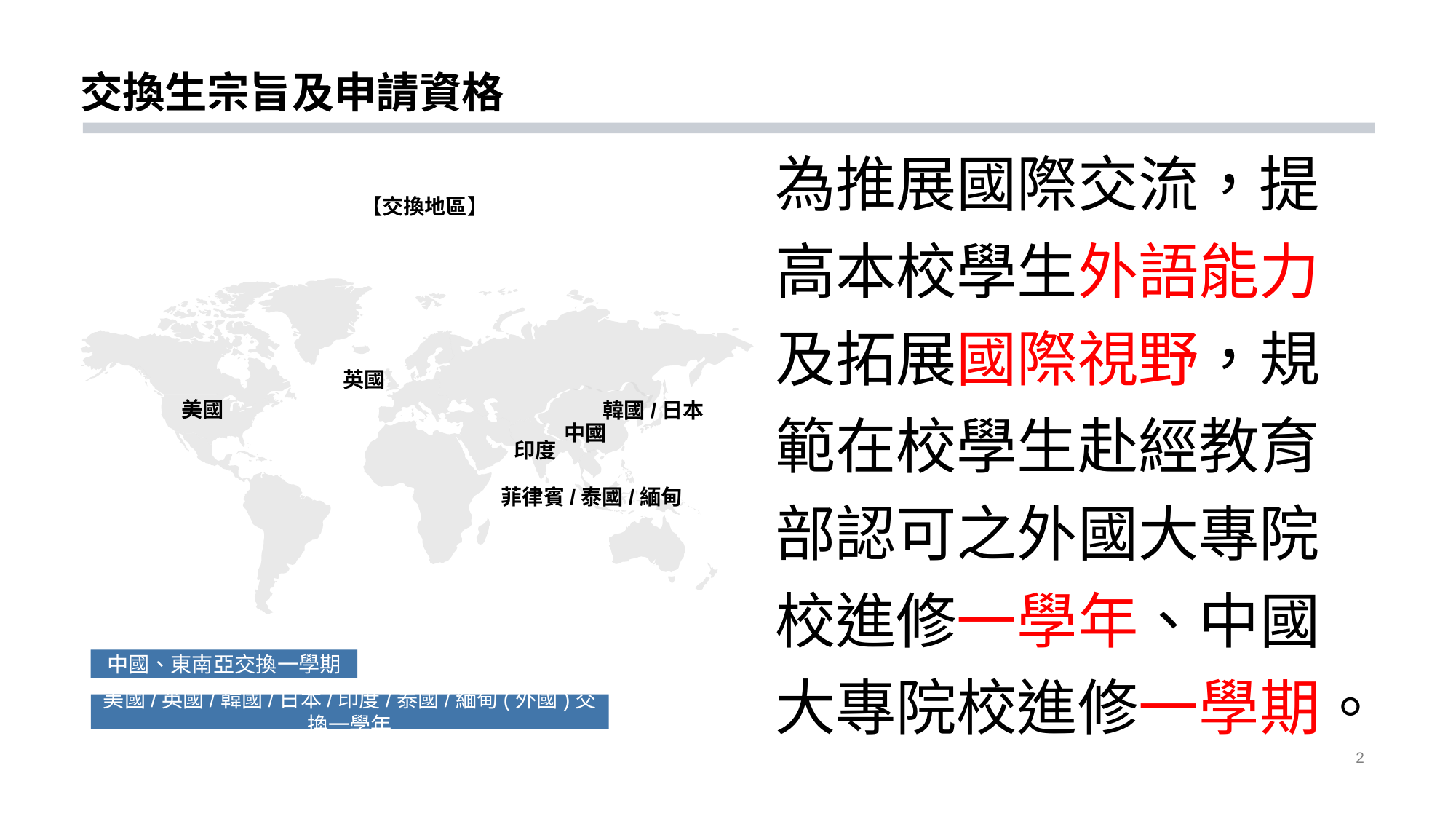

# 交換生宗旨及申請資格
【交換地區】

韓國/日本
美國/英國/韓國/日本/印度/泰國/緬甸(外國)交換一學年
中國
中國、東南亞交換一學期
英國
美國
為推展國際交流，提高本校學生外語能力及拓展國際視野，規範在校學生赴經教育部認可之外國大專院校進修一學年、中國大專院校進修一學期。

印度
菲律賓/泰國/緬甸
2